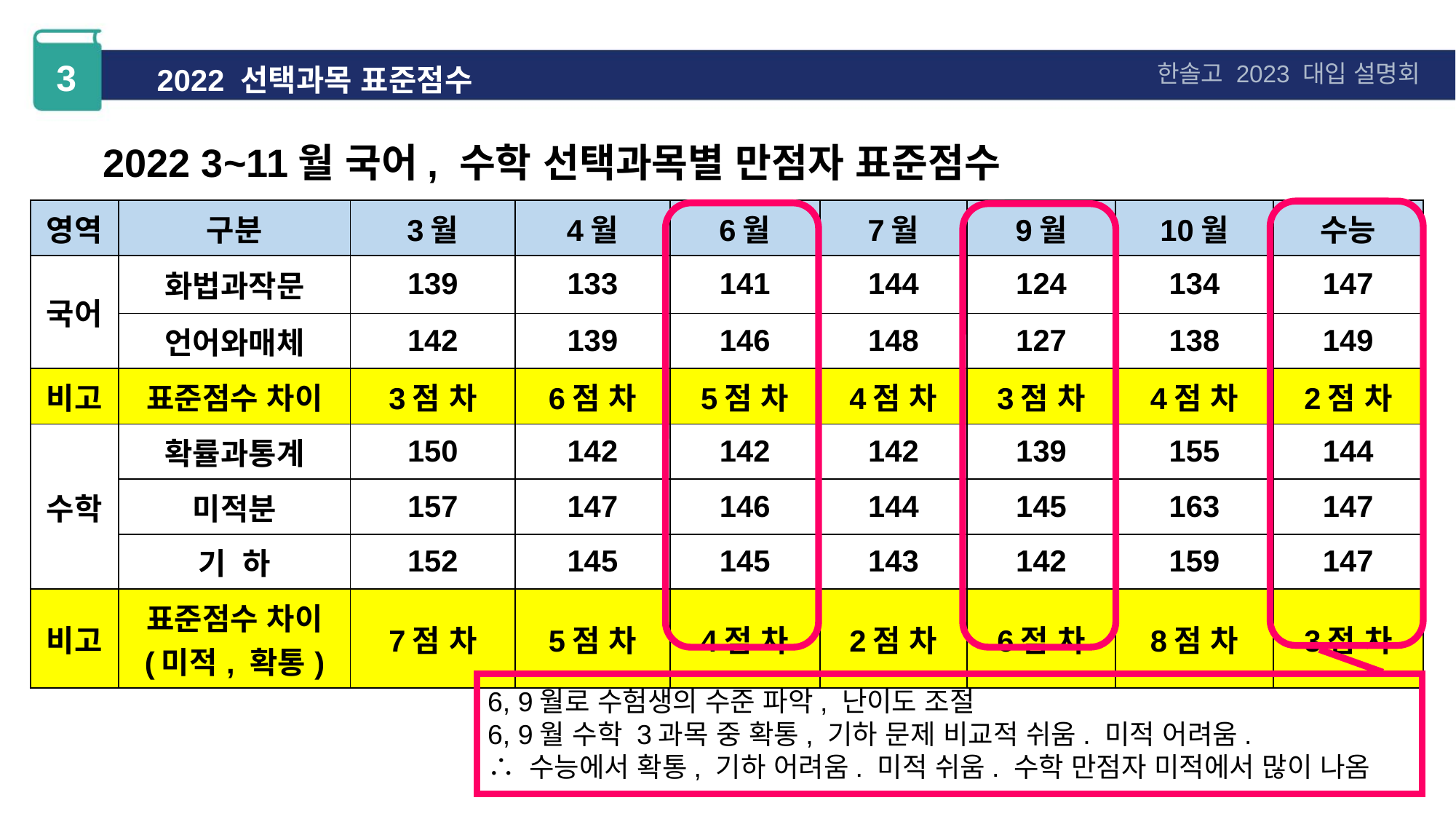

3
2022 선택과목 표준점수
한솔고 2023 대입 설명회
2022 3~11월 국어, 수학 선택과목별 만점자 표준점수
| 영역 | 구분 | 3월 | 4월 | 6월 | 7월 | 9월 | 10월 | 수능 |
| --- | --- | --- | --- | --- | --- | --- | --- | --- |
| 국어 | 화법과작문 | 139 | 133 | 141 | 144 | 124 | 134 | 147 |
|  | 언어와매체 | 142 | 139 | 146 | 148 | 127 | 138 | 149 |
| 비고 | 표준점수 차이 | 3점 차 | 6점 차 | 5점 차 | 4점 차 | 3점 차 | 4점 차 | 2점 차 |
| 수학 | 확률과통계 | 150 | 142 | 142 | 142 | 139 | 155 | 144 |
|  | 미적분 | 157 | 147 | 146 | 144 | 145 | 163 | 147 |
|  | 기 하 | 152 | 145 | 145 | 143 | 142 | 159 | 147 |
| 비고 | 표준점수 차이 (미적, 확통) | 7점 차 | 5점 차 | 4점 차 | 2점 차 | 6점 차 | 8점 차 | 3점 차 |

6, 9월로 수험생의 수준 파악, 난이도 조절
6, 9월 수학 3과목 중 확통, 기하 문제 비교적 쉬움. 미적 어려움.
∴ 수능에서 확통, 기하 어려움. 미적 쉬움. 수학 만점자 미적에서 많이 나옴